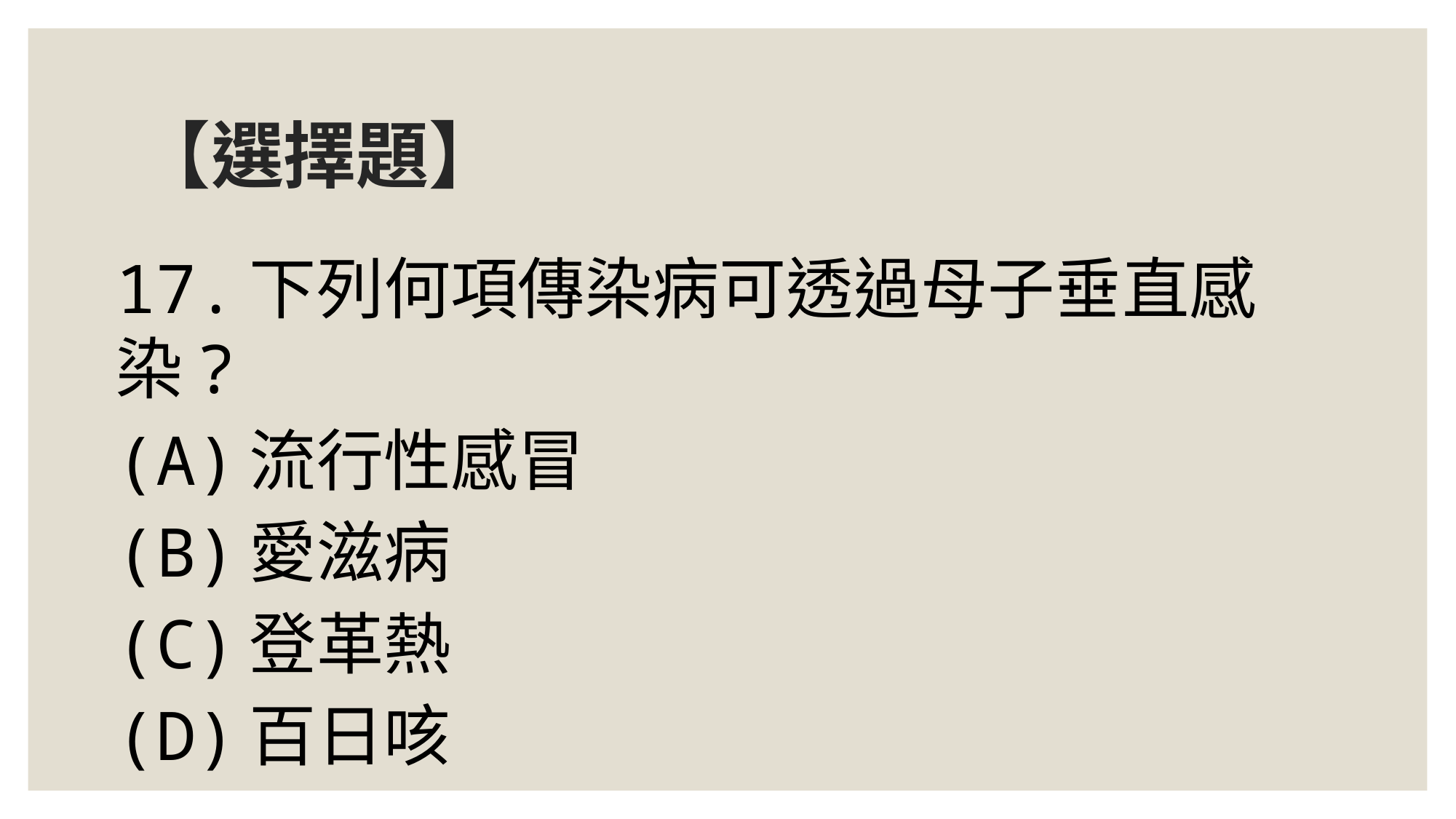

# 【選擇題】
17.下列何項傳染病可透過母子垂直感染?
(A)流行性感冒
(B)愛滋病
(C)登革熱
(D)百日咳